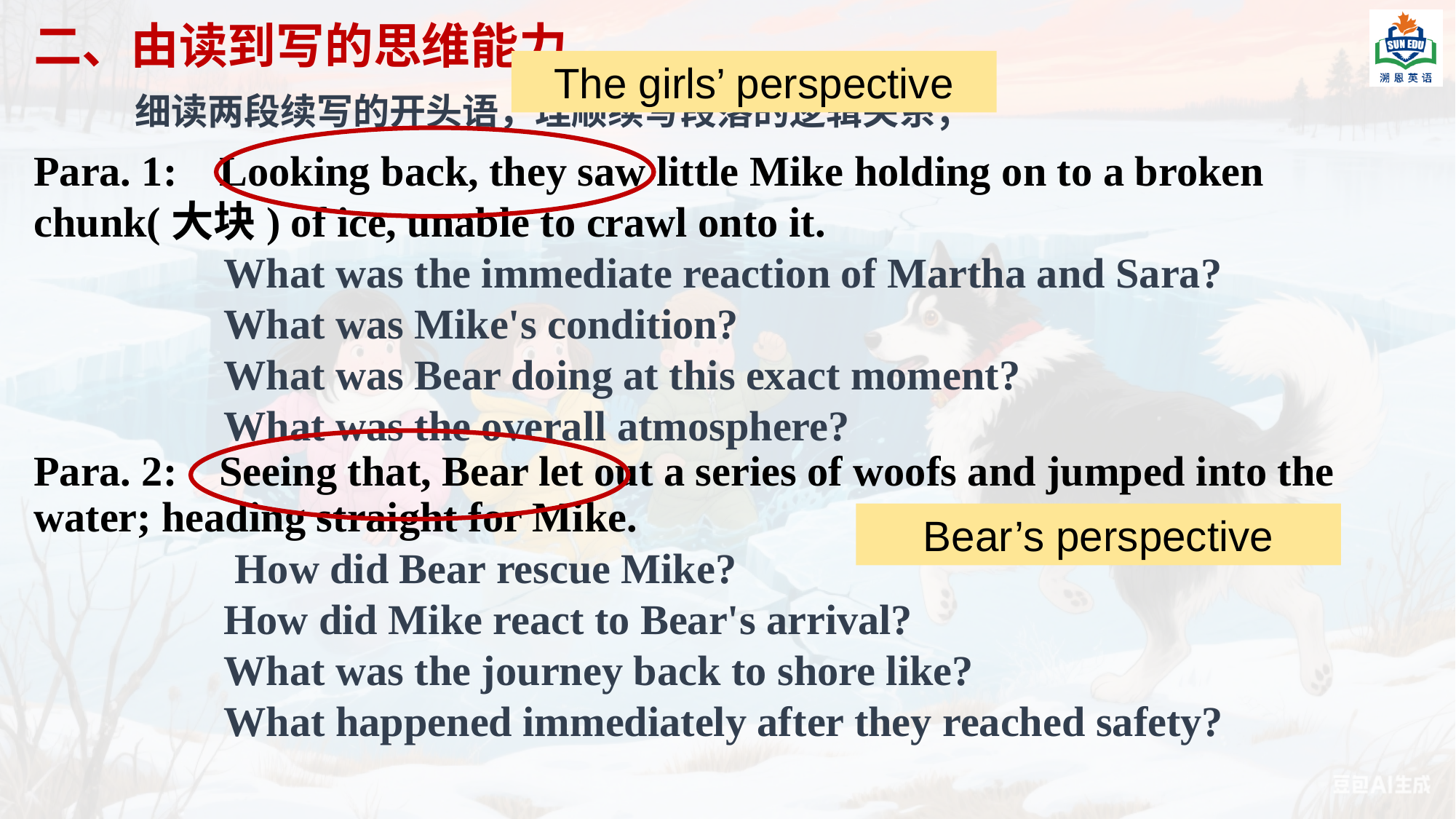

二、由读到写的思维能力
The girls’ perspective
细读两段续写的开头语，理顺续写段落的逻辑关系；

Para. 1:    Looking back, they saw little Mike holding on to a broken chunk(大块) of ice, unable to crawl onto it.
                  What was the immediate reaction of Martha and Sara?
                  What was Mike's condition?
                  What was Bear doing at this exact moment?
                  What was the overall atmosphere?
Para. 2:    Seeing that, Bear let out a series of woofs and jumped into the water; heading straight for Mike.
                 How did Bear rescue Mike?
                  How did Mike react to Bear's arrival?
                  What was the journey back to shore like?
                  What happened immediately after they reached safety?

Bear’s perspective